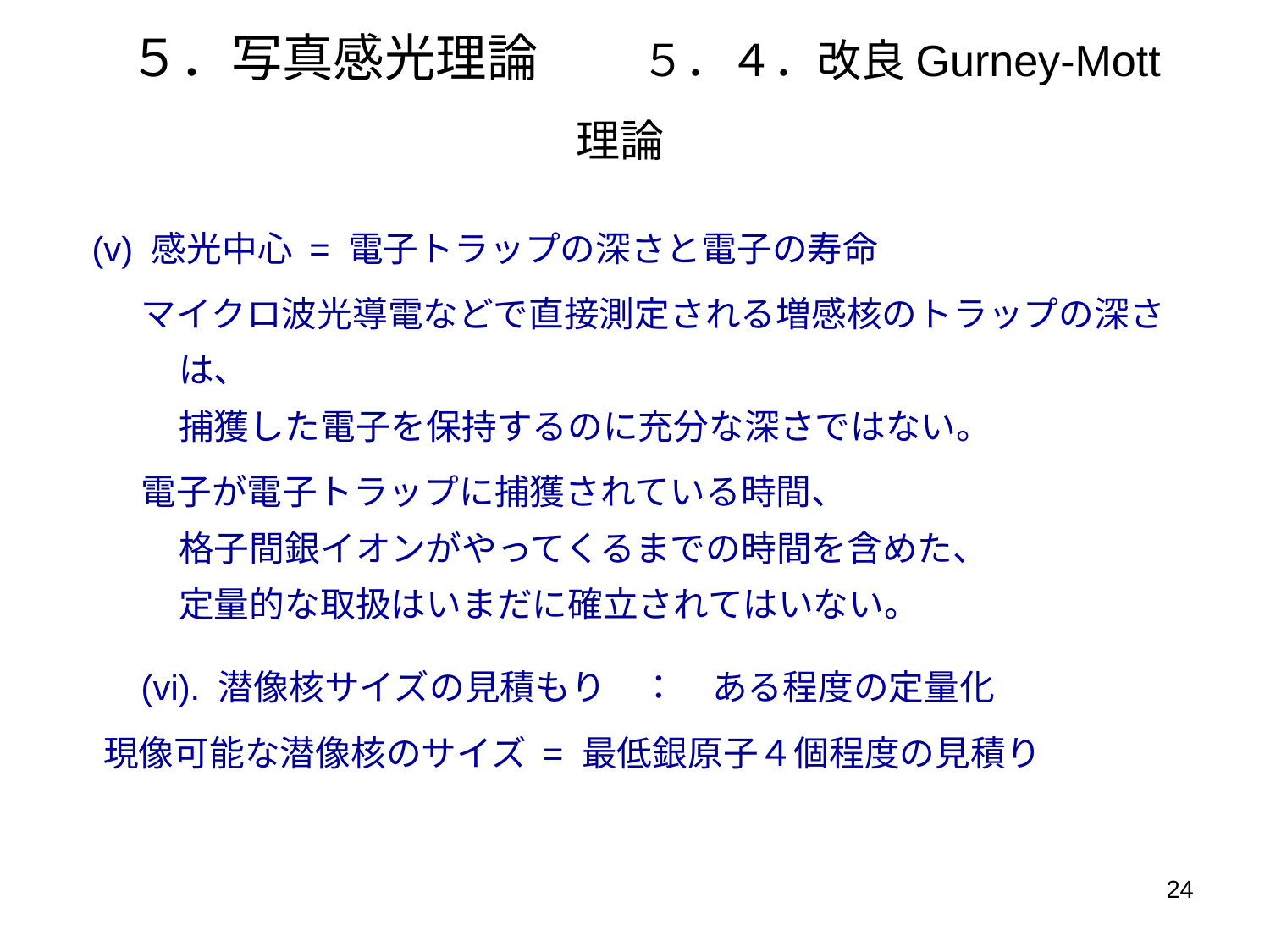

# ５．写真感光理論　　５．４．改良Gurney-Mott理論
(v) 感光中心 = 電子トラップの深さと電子の寿命
マイクロ波光導電などで直接測定される増感核のトラップの深さは、
捕獲した電子を保持するのに充分な深さではない。
電子が電子トラップに捕獲されている時間、
格子間銀イオンがやってくるまでの時間を含めた、
定量的な取扱はいまだに確立されてはいない。
(vi). 潜像核サイズの見積もり　：　ある程度の定量化
現像可能な潜像核のサイズ = 最低銀原子４個程度の見積り

24